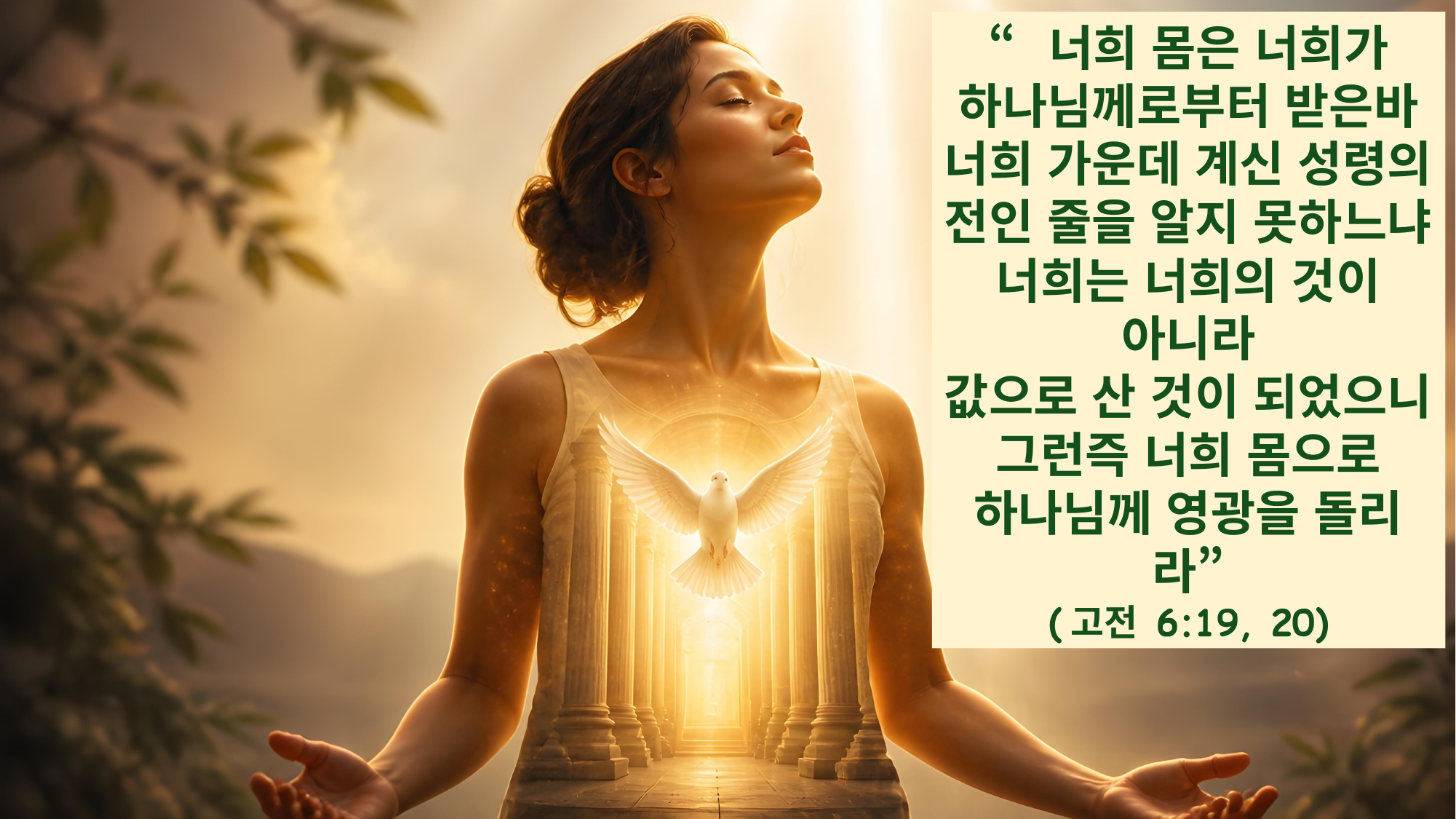

“너희 몸은 너희가 하나님께로부터 받은바 너희 가운데 계신 성령의 전인 줄을 알지 못하느냐 너희는 너희의 것이 아니라
값으로 산 것이 되었으니 그런즉 너희 몸으로 하나님께 영광을 돌리라”
(고전 6:19, 20)